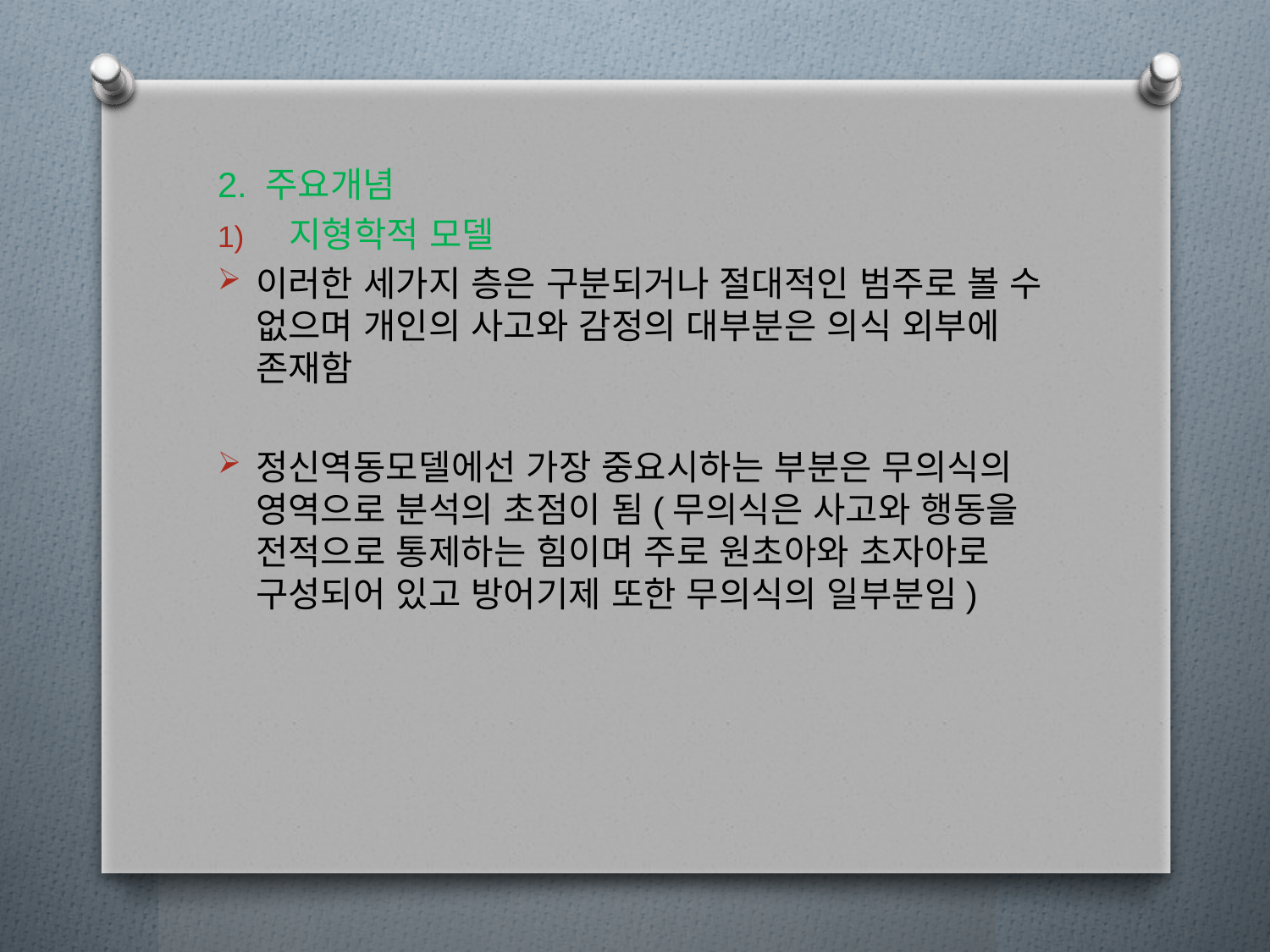

2. 주요개념
지형학적 모델
이러한 세가지 층은 구분되거나 절대적인 범주로 볼 수 없으며 개인의 사고와 감정의 대부분은 의식 외부에 존재함

정신역동모델에선 가장 중요시하는 부분은 무의식의 영역으로 분석의 초점이 됨(무의식은 사고와 행동을 전적으로 통제하는 힘이며 주로 원초아와 초자아로 구성되어 있고 방어기제 또한 무의식의 일부분임)